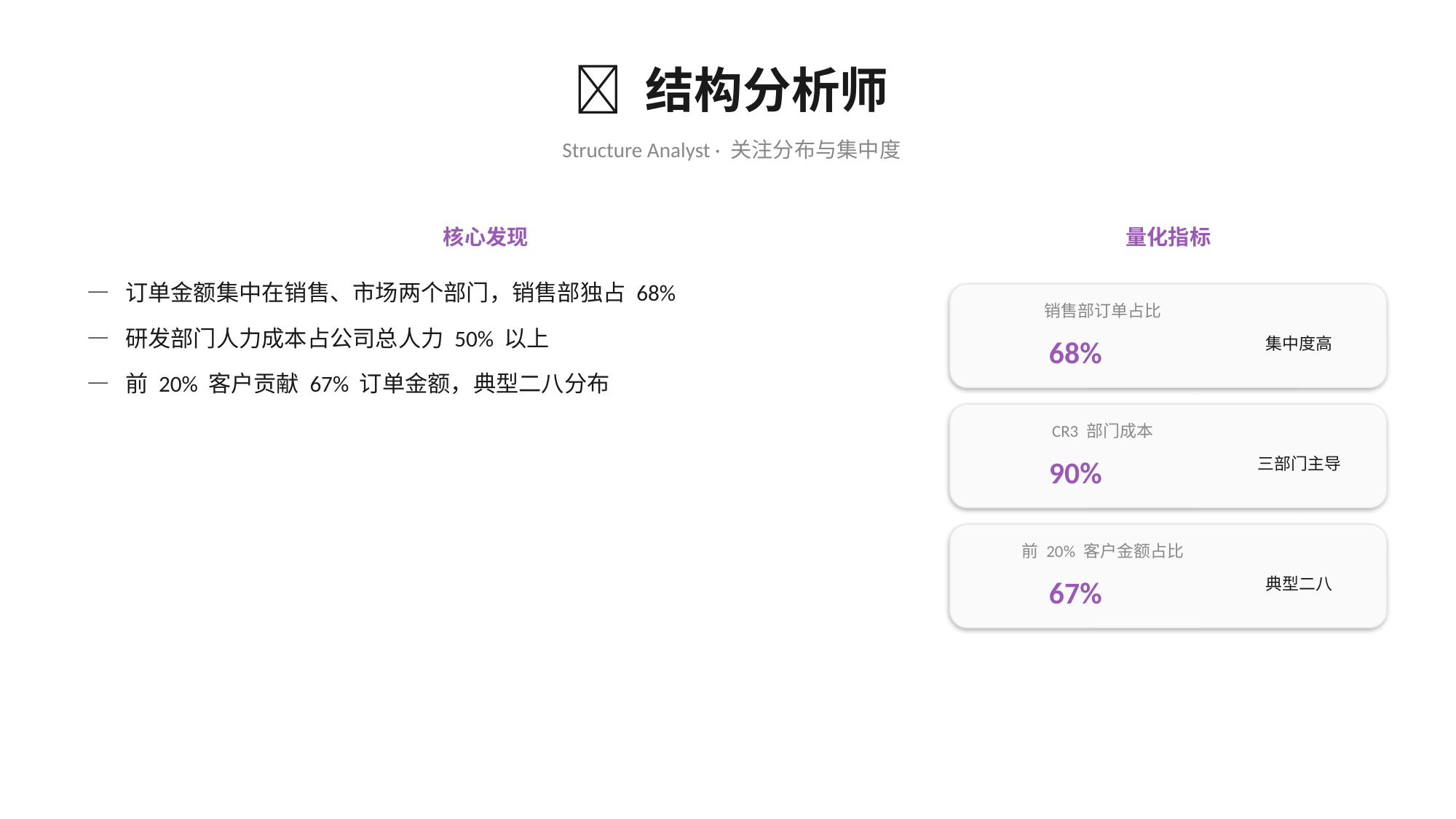

🧱 结构分析师
Structure Analyst · 关注分布与集中度
核心发现
量化指标
—  订单金额集中在销售、市场两个部门，销售部独占 68%
—  研发部门人力成本占公司总人力 50% 以上
—  前 20% 客户贡献 67% 订单金额，典型二八分布

销售部订单占比
68%
集中度高

CR3 部门成本
90%
三部门主导

前 20% 客户金额占比
67%
典型二八